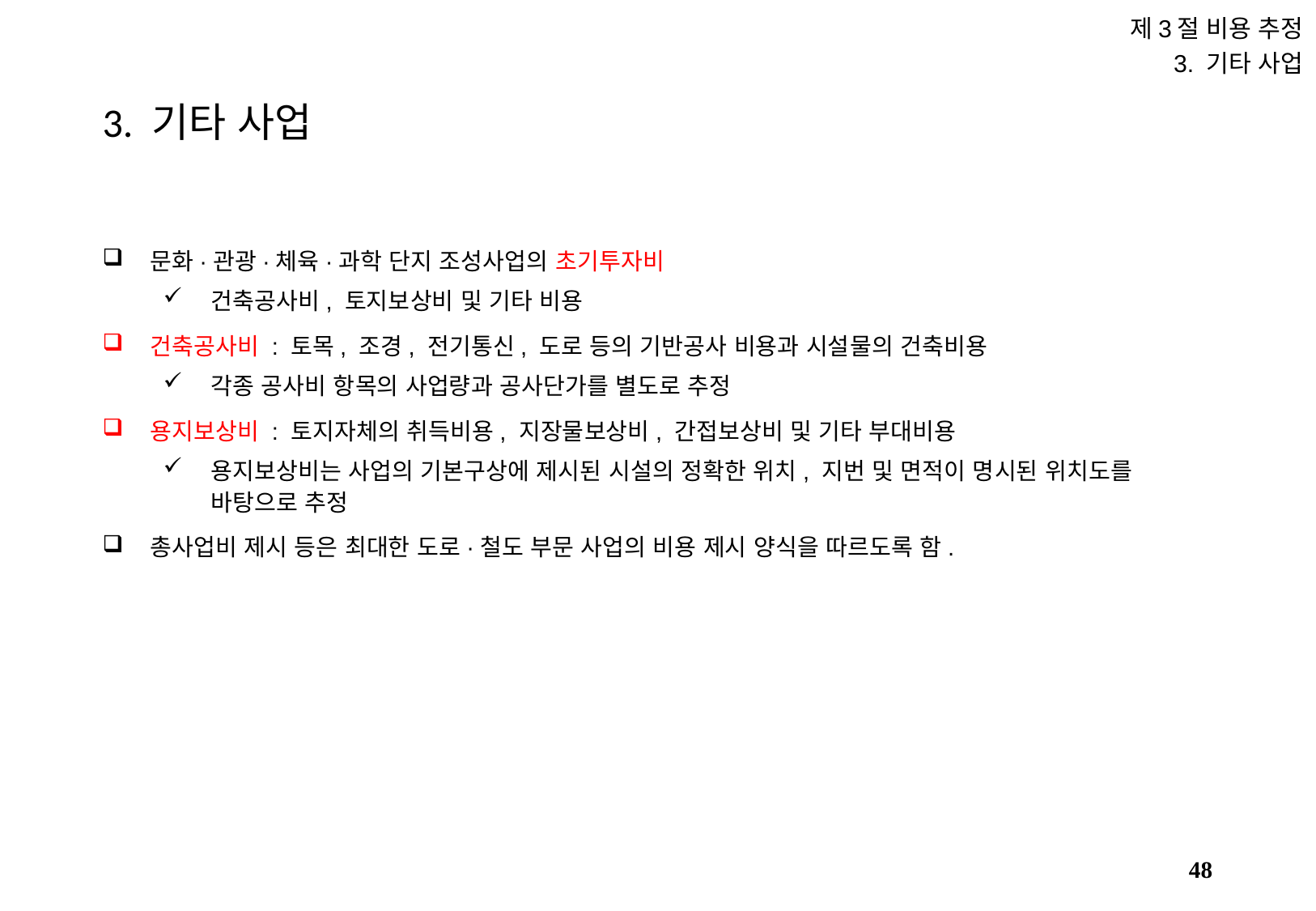

제3절 비용 추정
3. 기타 사업
# 3. 기타 사업
문화·관광·체육·과학 단지 조성사업의 초기투자비
건축공사비, 토지보상비 및 기타 비용
건축공사비 : 토목, 조경, 전기통신, 도로 등의 기반공사 비용과 시설물의 건축비용
각종 공사비 항목의 사업량과 공사단가를 별도로 추정
용지보상비 : 토지자체의 취득비용, 지장물보상비, 간접보상비 및 기타 부대비용
용지보상비는 사업의 기본구상에 제시된 시설의 정확한 위치, 지번 및 면적이 명시된 위치도를 바탕으로 추정
총사업비 제시 등은 최대한 도로·철도 부문 사업의 비용 제시 양식을 따르도록 함.
48